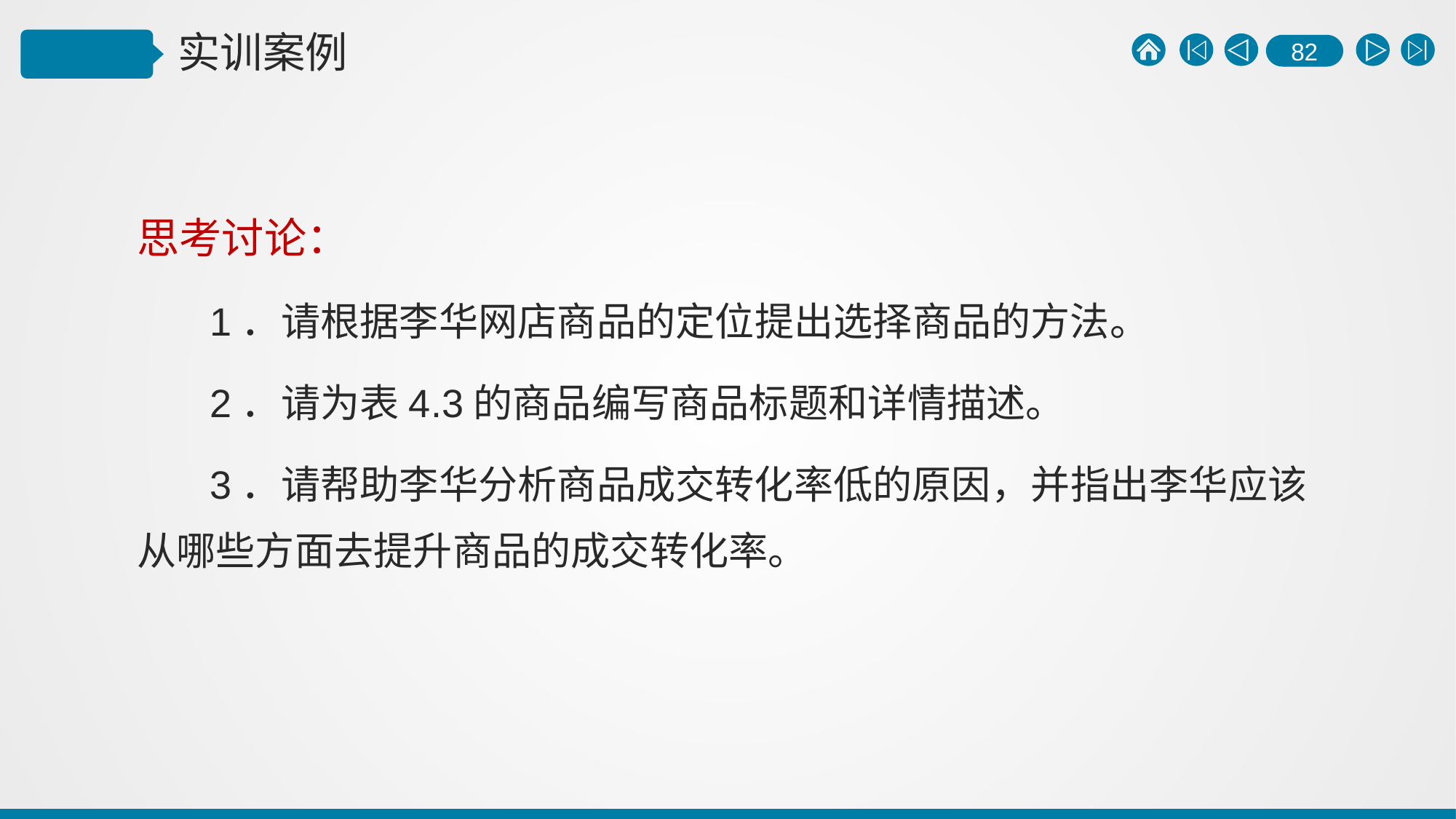

思考讨论：
1．请根据李华网店商品的定位提出选择商品的方法。
2．请为表4.3的商品编写商品标题和详情描述。
3．请帮助李华分析商品成交转化率低的原因，并指出李华应该从哪些方面去提升商品的成交转化率。